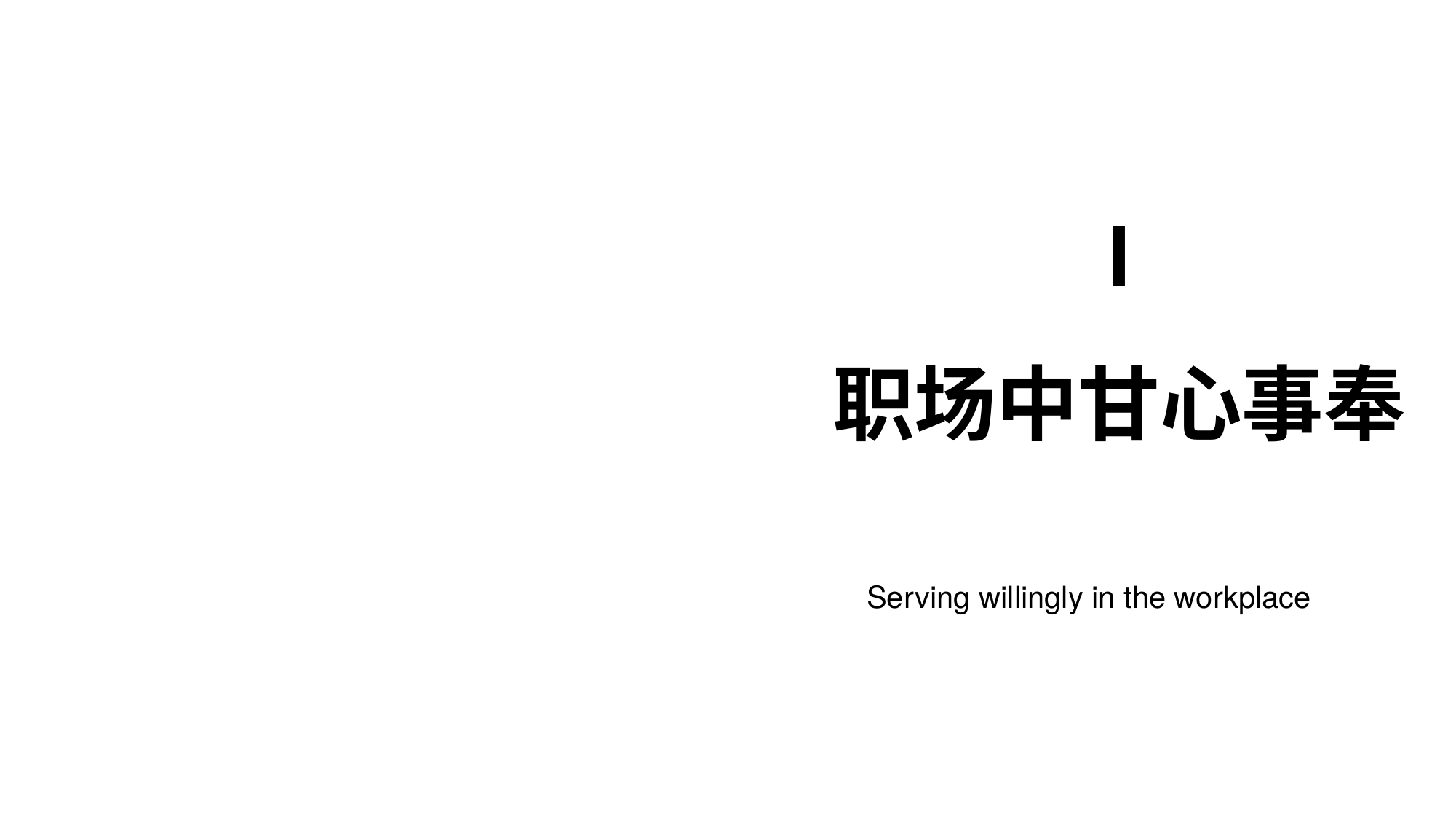

# I 职场中甘心事奉
Serving willingly in the workplace